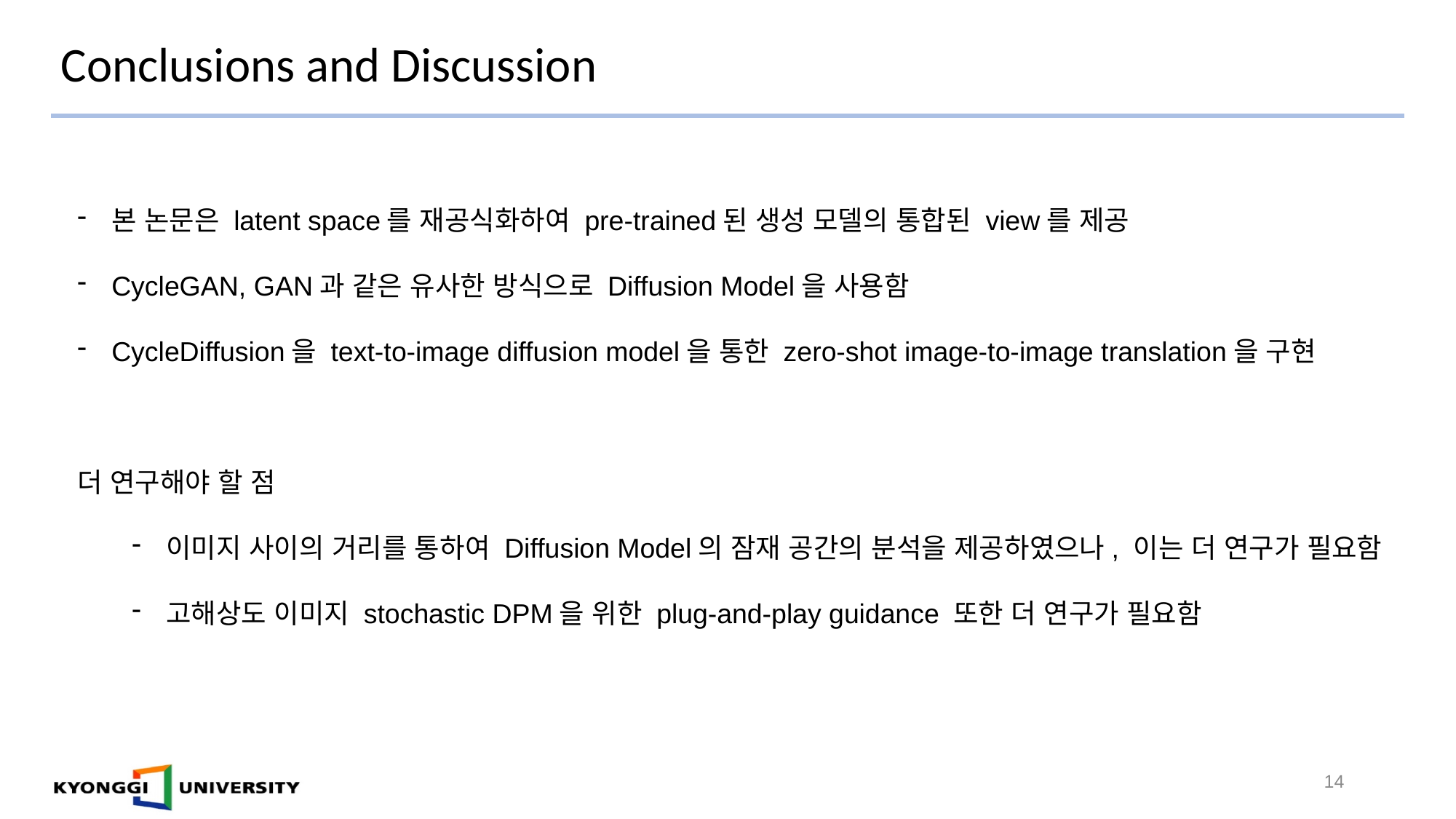

# Conclusions and Discussion
본 논문은 latent space를 재공식화하여 pre-trained된 생성 모델의 통합된 view를 제공
CycleGAN, GAN과 같은 유사한 방식으로 Diffusion Model을 사용함
CycleDiffusion을 text-to-image diffusion model을 통한 zero-shot image-to-image translation을 구현

더 연구해야 할 점
이미지 사이의 거리를 통하여 Diffusion Model의 잠재 공간의 분석을 제공하였으나, 이는 더 연구가 필요함
고해상도 이미지 stochastic DPM을 위한 plug-and-play guidance 또한 더 연구가 필요함
14